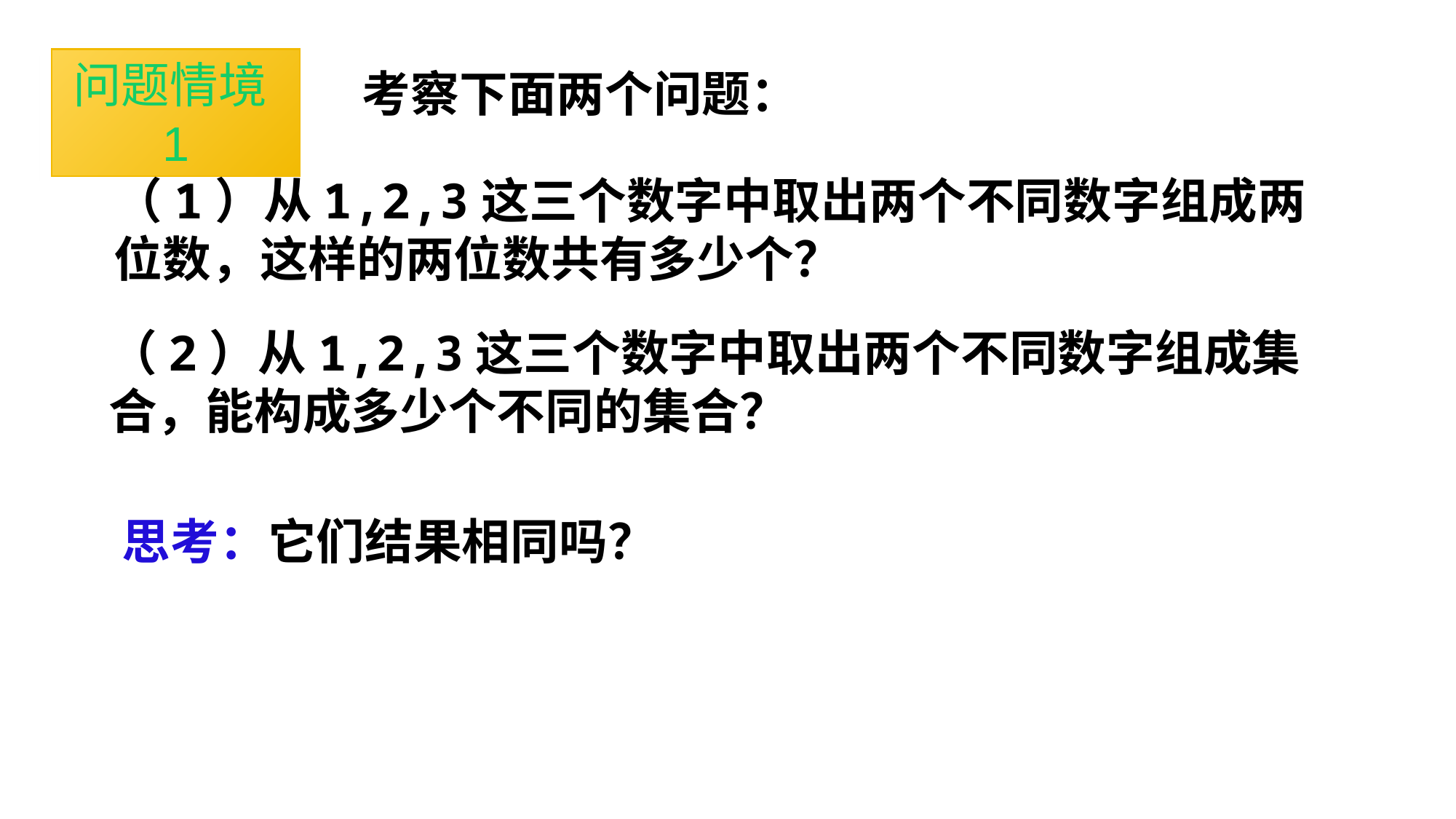

问题情境1
考察下面两个问题：
（1）从1,2,3这三个数字中取出两个不同数字组成两位数，这样的两位数共有多少个？
（2）从1,2,3这三个数字中取出两个不同数字组成集合，能构成多少个不同的集合？
思考：它们结果相同吗？